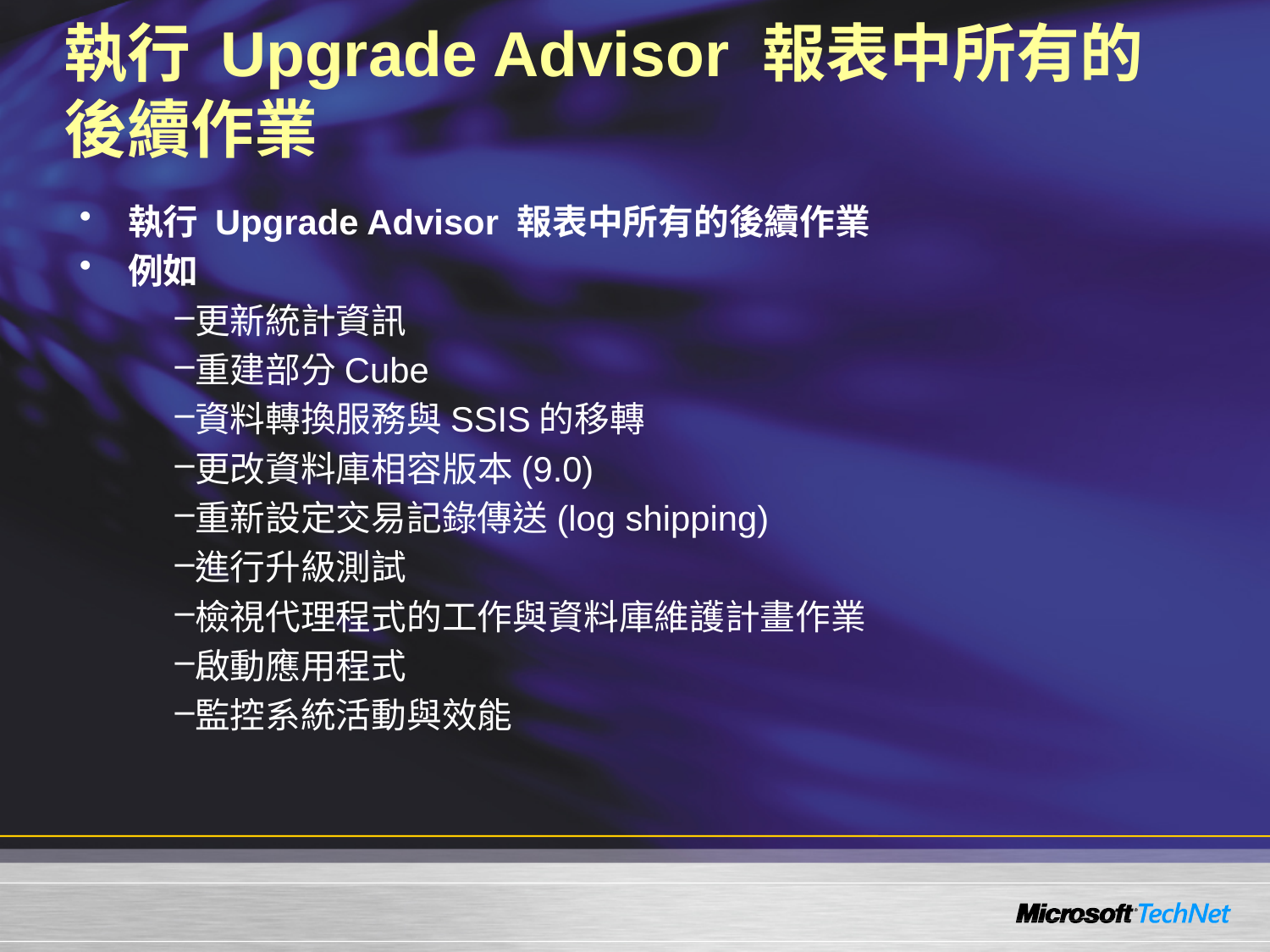

# 執行 Upgrade Advisor 報表中所有的後續作業
執行 Upgrade Advisor 報表中所有的後續作業
例如
更新統計資訊
重建部分Cube
資料轉換服務與SSIS的移轉
更改資料庫相容版本(9.0)
重新設定交易記錄傳送(log shipping)
進行升級測試
檢視代理程式的工作與資料庫維護計畫作業
啟動應用程式
監控系統活動與效能